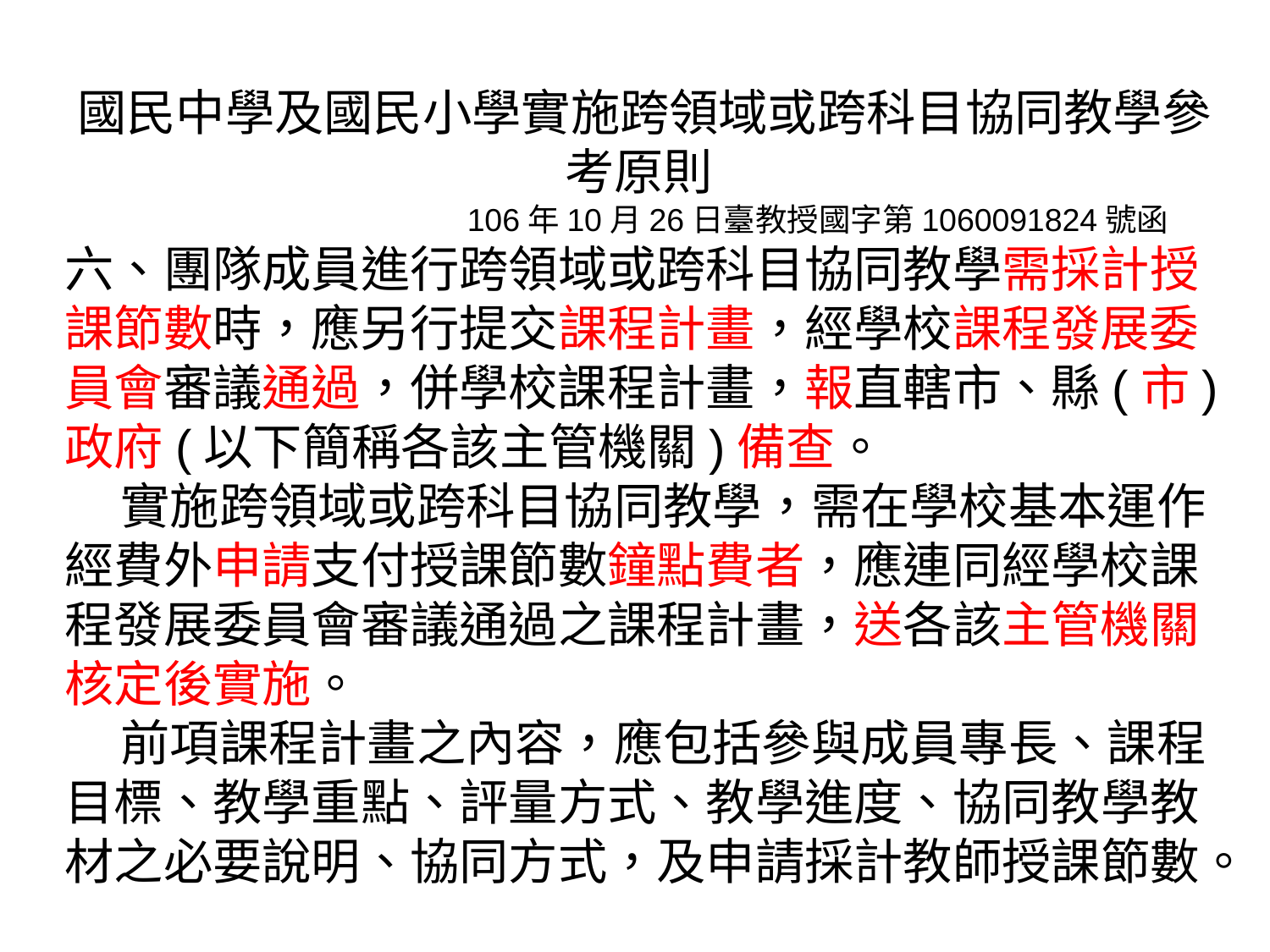

國民中學及國民小學實施跨領域或跨科目協同教學參考原則
                                       106年10月26日臺教授國字第1060091824號函
六、團隊成員進行跨領域或跨科目協同教學需採計授課節數時，應另行提交課程計畫，經學校課程發展委員會審議通過，併學校課程計畫，報直轄市、縣(市)政府(以下簡稱各該主管機關)備查。
    實施跨領域或跨科目協同教學，需在學校基本運作經費外申請支付授課節數鐘點費者，應連同經學校課程發展委員會審議通過之課程計畫，送各該主管機關核定後實施。
    前項課程計畫之內容，應包括參與成員專長、課程目標、教學重點、評量方式、教學進度、協同教學教材之必要說明、協同方式，及申請採計教師授課節數。